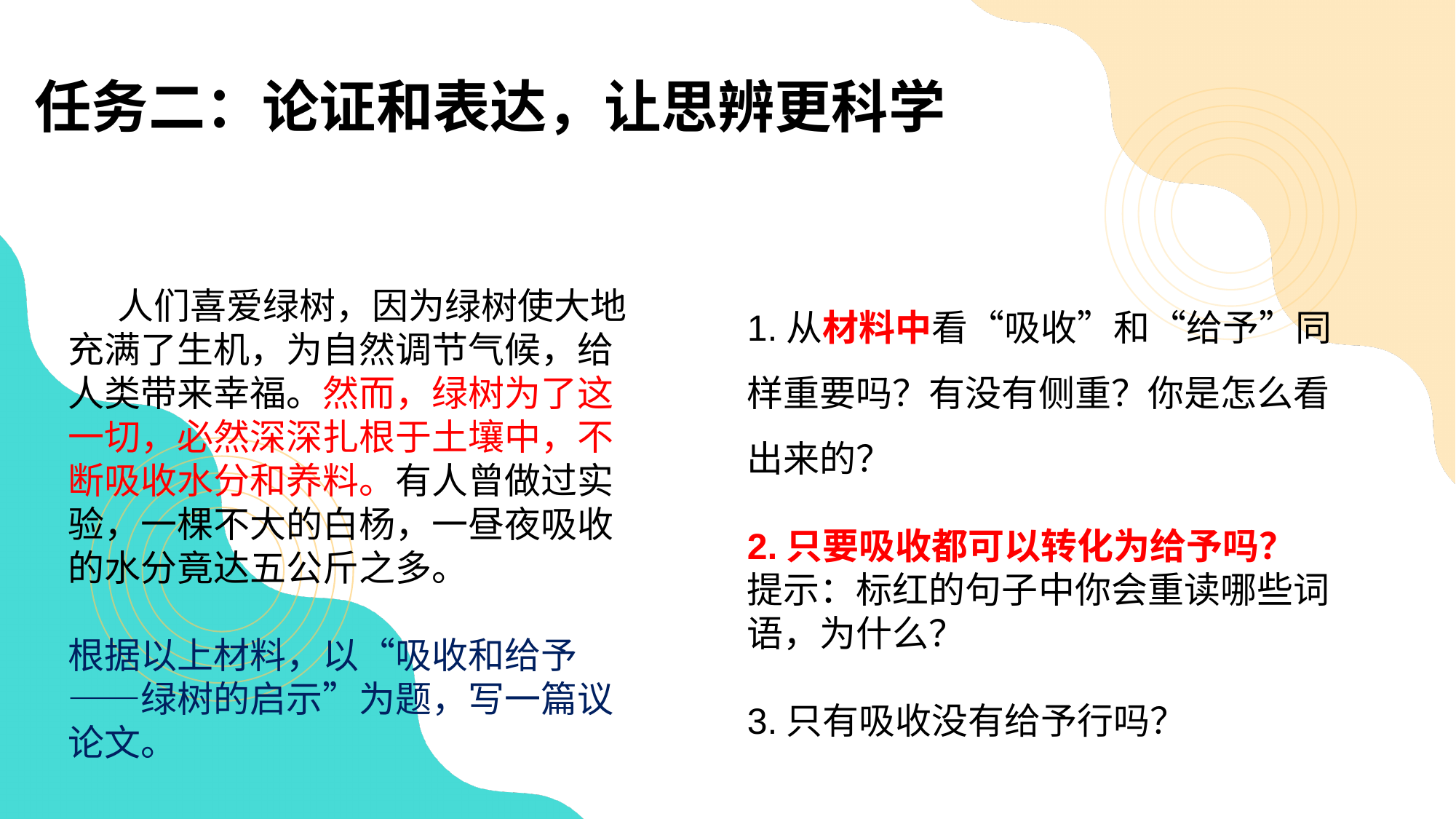

任务二：论证和表达，让思辨更科学
     人们喜爱绿树，因为绿树使大地充满了生机，为自然调节气候，给人类带来幸福。然而，绿树为了这一切，必然深深扎根于土壤中，不断吸收水分和养料。有人曾做过实验，一棵不大的白杨，一昼夜吸收的水分竟达五公斤之多。

根据以上材料，以“吸收和给予——绿树的启示”为题，写一篇议论文。
1.从材料中看“吸收”和“给予”同样重要吗？有没有侧重？你是怎么看出来的？

2.只要吸收都可以转化为给予吗？
提示：标红的句子中你会重读哪些词语，为什么？

3.只有吸收没有给予行吗？